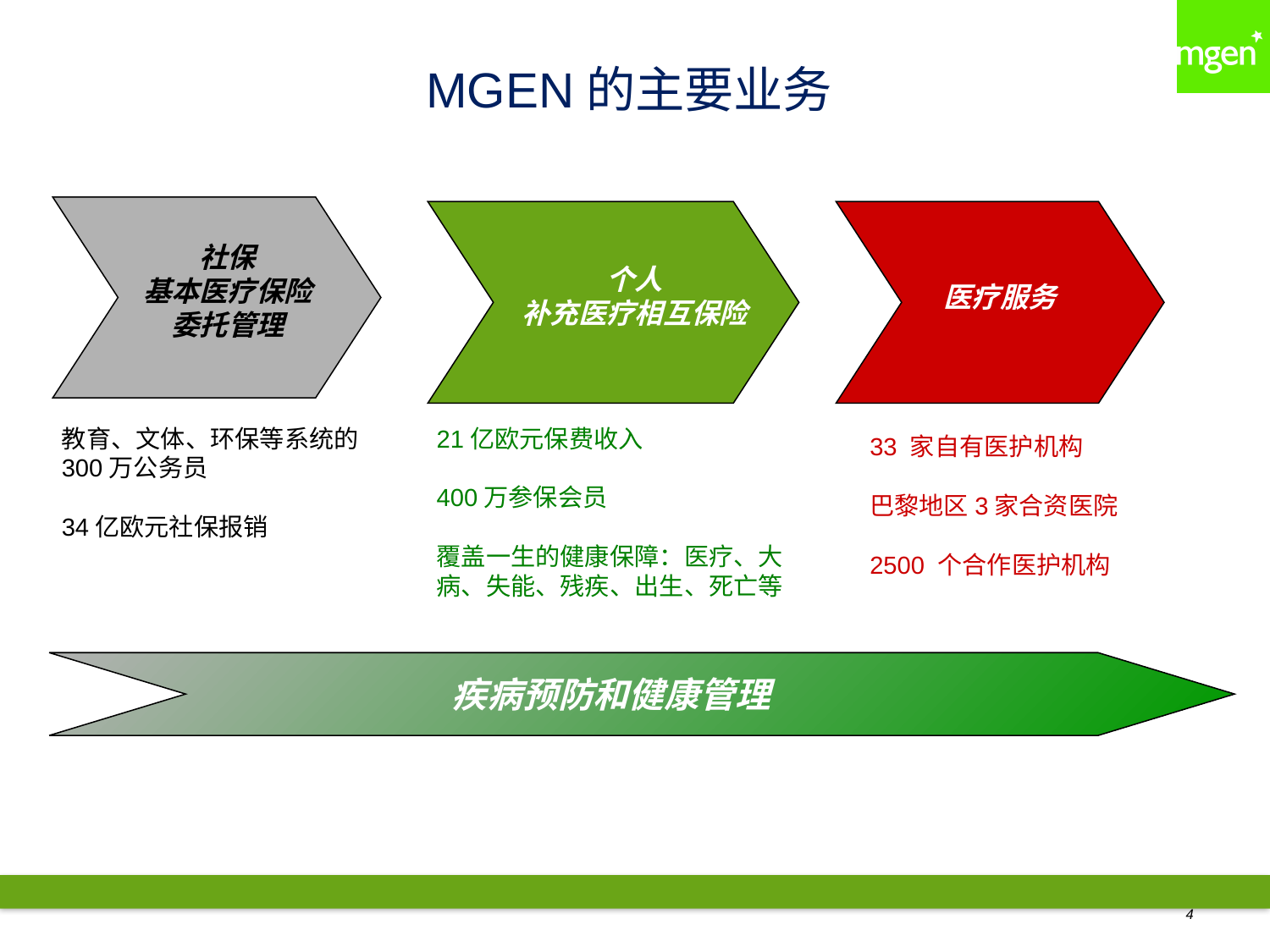

# MGEN的主要业务

社保
基本医疗保险
委托管理

个人
补充医疗相互保险
医疗服务
教育、文体、环保等系统的
300万公务员

34亿欧元社保报销
21亿欧元保费收入

400万参保会员

覆盖一生的健康保障：医疗、大病、失能、残疾、出生、死亡等

33 家自有医护机构

巴黎地区3家合资医院

2500 个合作医护机构
		疾病预防和健康管理
4